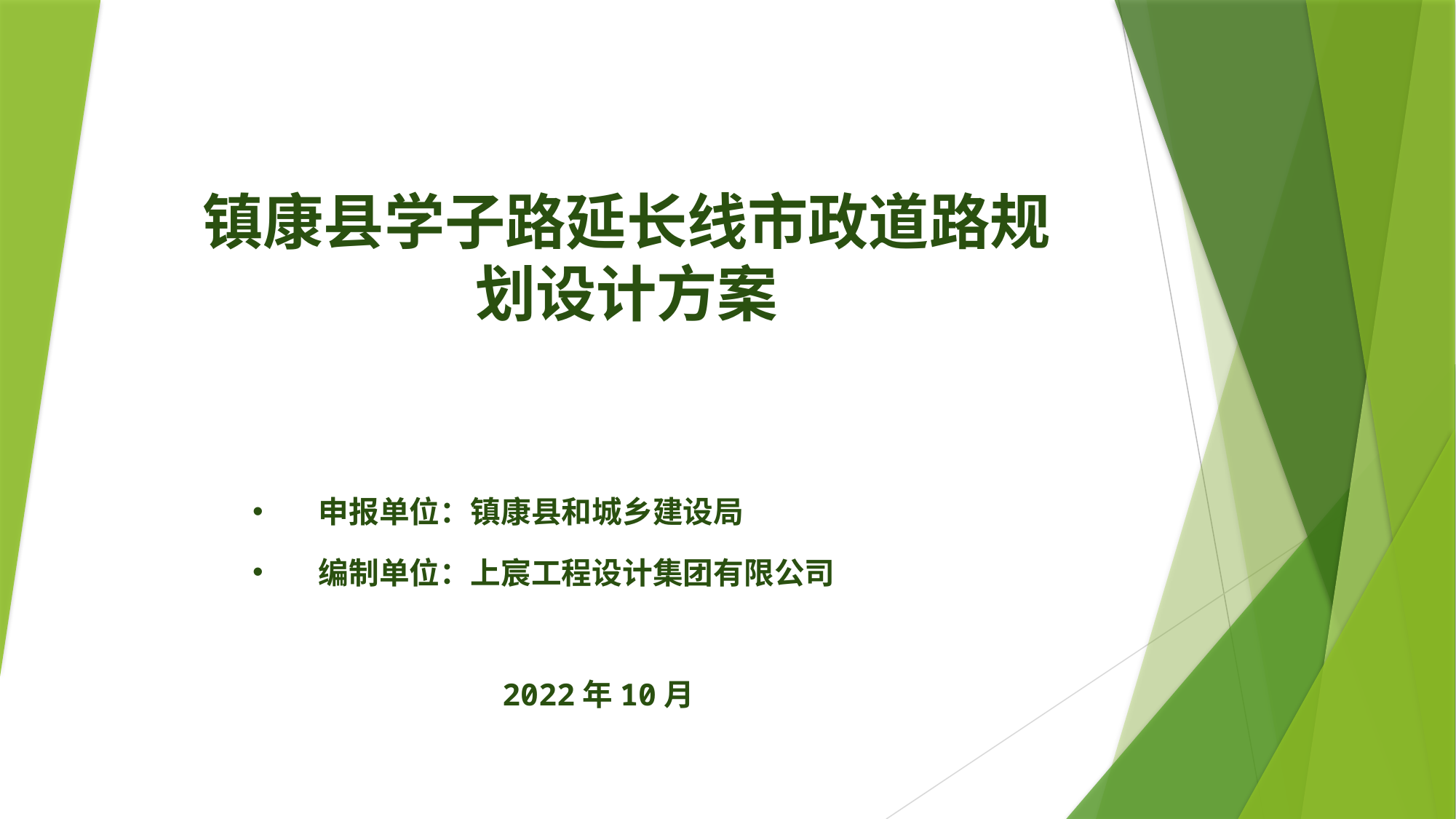

# 镇康县学子路延长线市政道路规划设计方案

申报单位：镇康县和城乡建设局
编制单位：上宸工程设计集团有限公司
2022年10月